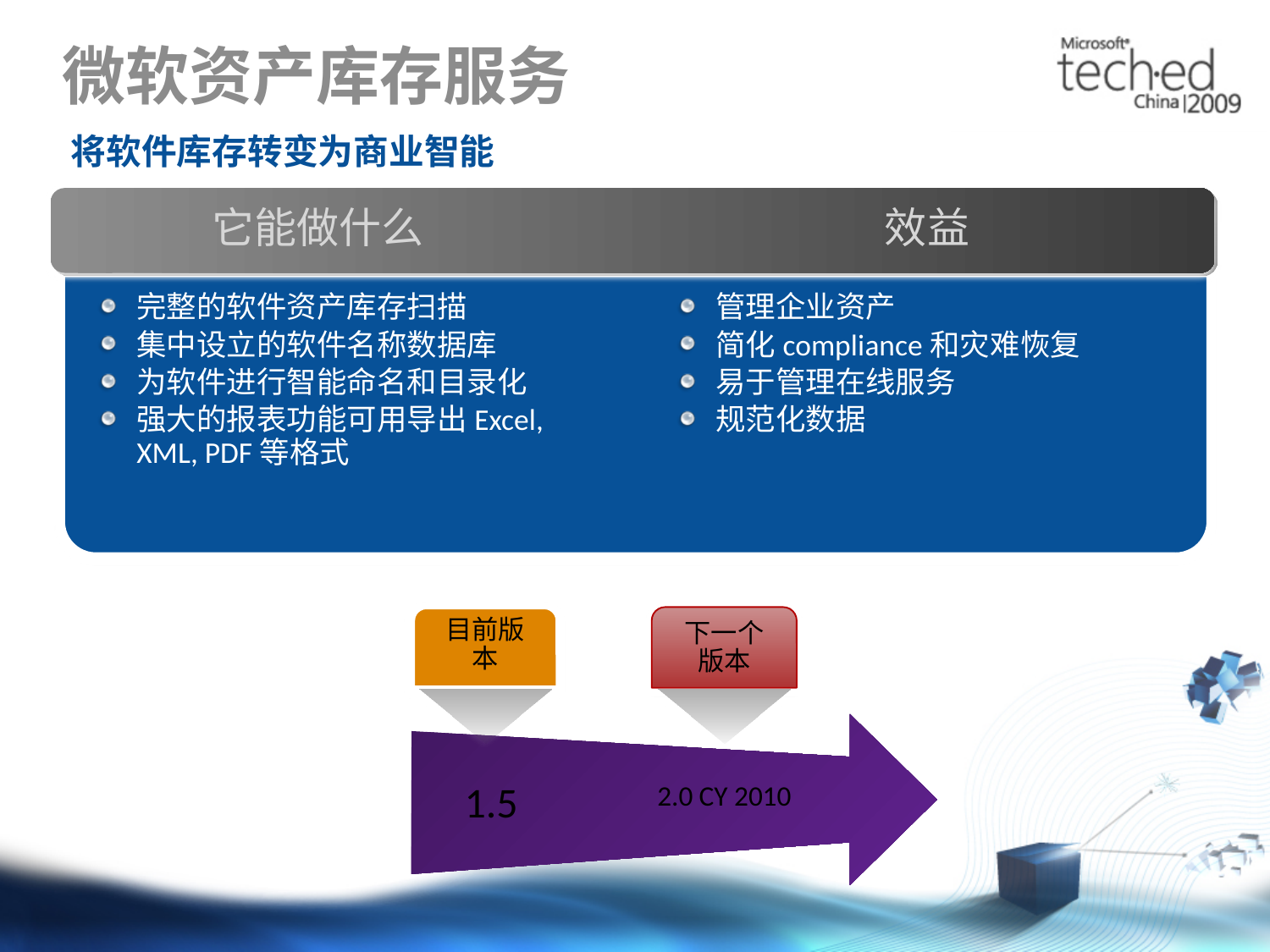

# 微软资产库存服务
将软件库存转变为商业智能

效益
它能做什么

管理企业资产
简化compliance和灾难恢复
易于管理在线服务
规范化数据
完整的软件资产库存扫描
集中设立的软件名称数据库
为软件进行智能命名和目录化
强大的报表功能可用导出Excel, XML, PDF等格式

目前版本
下一个版本

1.5
2.0 CY 2010